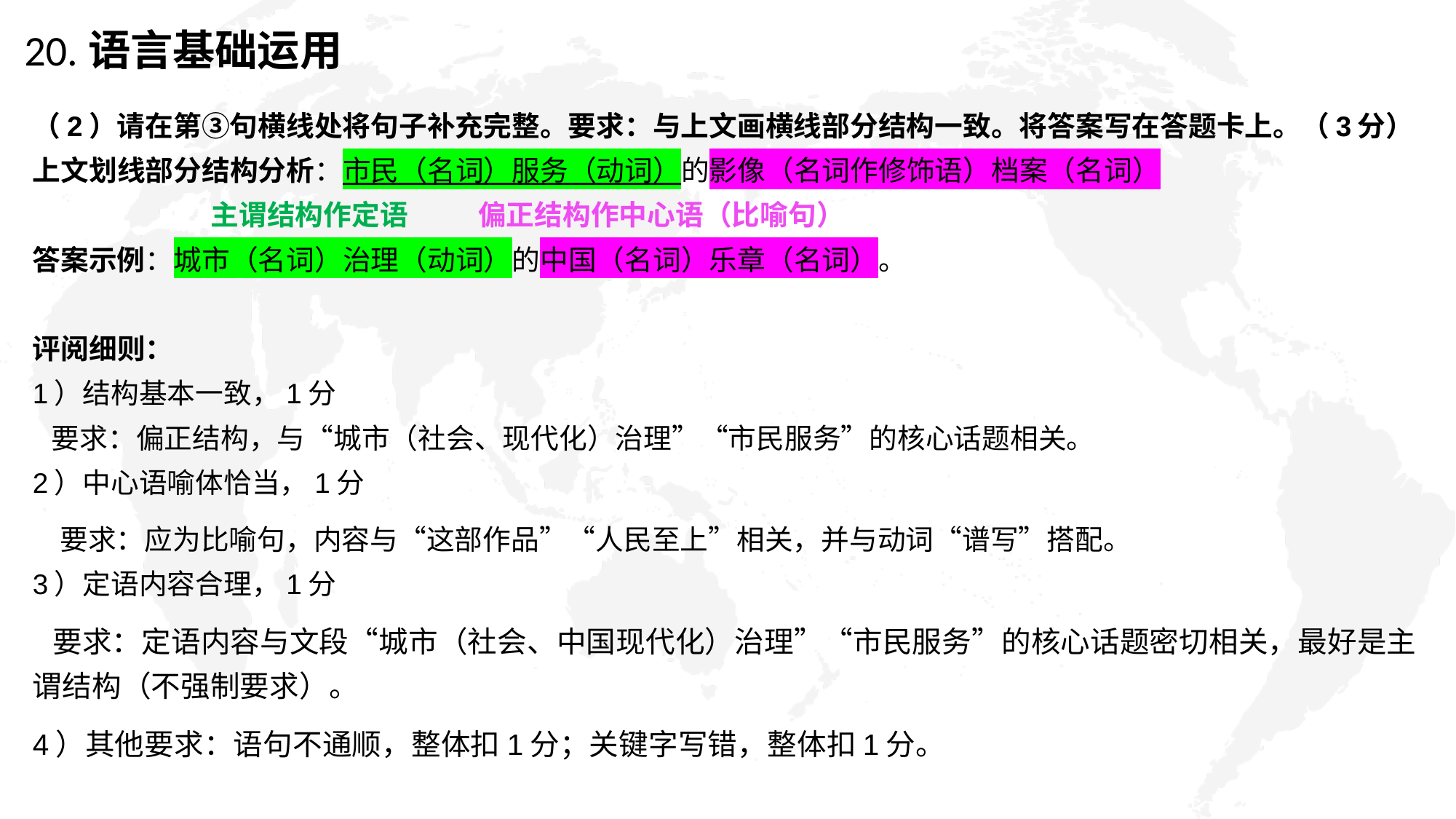

# 20.语言基础运用
（2）请在第③句横线处将句子补充完整。要求：与上文画横线部分结构一致。将答案写在答题卡上。（3分）
上文划线部分结构分析：市民（名词）服务（动词）的影像（名词作修饰语）档案（名词）
                           主谓结构作定语           偏正结构作中心语（比喻句）
答案示例：城市（名词）治理（动词）的中国（名词）乐章（名词）。

评阅细则：
1）结构基本一致，1分
  要求：偏正结构，与“城市（社会、现代化）治理”“市民服务”的核心话题相关。
2）中心语喻体恰当，1分
要求：应为比喻句，内容与“这部作品”“人民至上”相关，并与动词“谱写”搭配。
3）定语内容合理，1分
  要求：定语内容与文段“城市（社会、中国现代化）治理”“市民服务”的核心话题密切相关，最好是主谓结构（不强制要求）。
4）其他要求：语句不通顺，整体扣1分；关键字写错，整体扣1分。